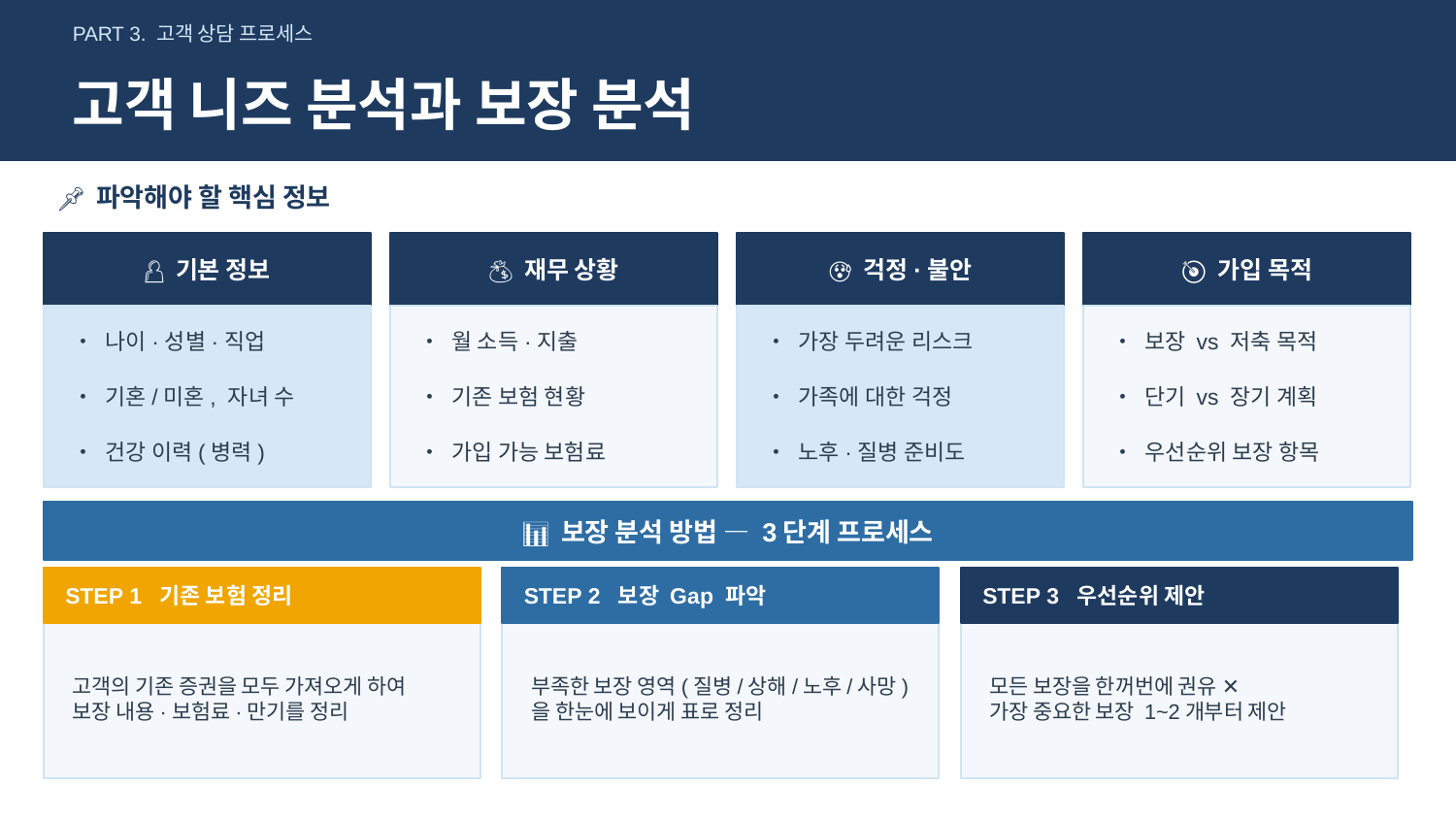

PART 3. 고객 상담 프로세스
고객 니즈 분석과 보장 분석
📌 파악해야 할 핵심 정보

👤 기본 정보

💰 재무 상황

😰 걱정·불안

🎯 가입 목적

• 나이·성별·직업
• 월 소득·지출
• 가장 두려운 리스크
• 보장 vs 저축 목적
• 기혼/미혼, 자녀 수
• 기존 보험 현황
• 가족에 대한 걱정
• 단기 vs 장기 계획
• 건강 이력(병력)
• 가입 가능 보험료
• 노후·질병 준비도
• 우선순위 보장 항목

📊 보장 분석 방법 — 3단계 프로세스

STEP 1  기존 보험 정리

STEP 2  보장 Gap 파악

STEP 3  우선순위 제안
고객의 기존 증권을 모두 가져오게 하여
보장 내용·보험료·만기를 정리
부족한 보장 영역(질병/상해/노후/사망)
을 한눈에 보이게 표로 정리
모든 보장을 한꺼번에 권유 ✕
가장 중요한 보장 1~2개부터 제안